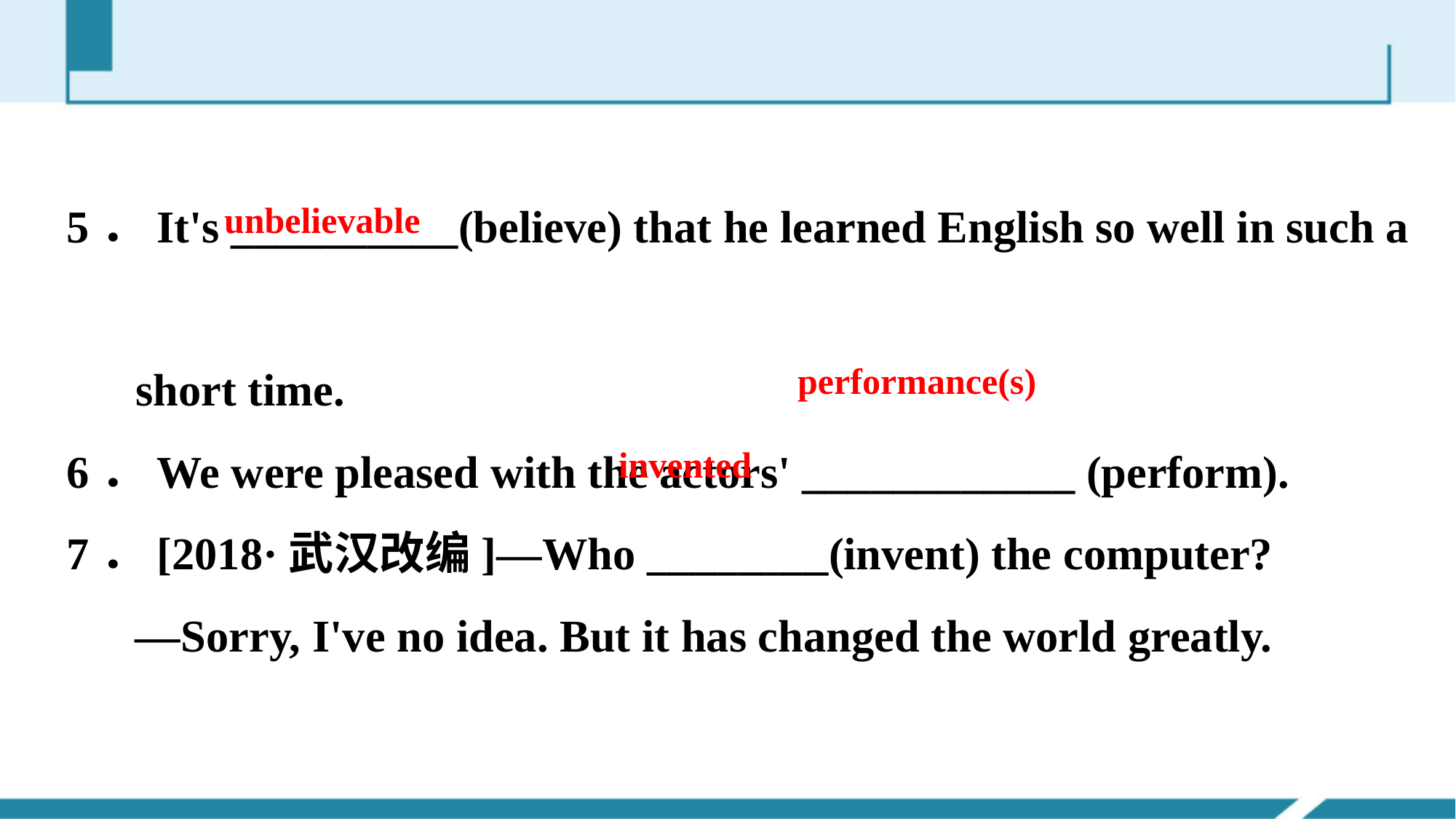

5．It's __________(believe) that he learned English so well in such a
      short time.
6．We were pleased with the actors' ____________ (perform).
7．[2018·武汉改编]—Who ________(invent) the computer?
      —Sorry, I've no idea. But it has changed the world greatly.

unbelievable
performance(s)
invented